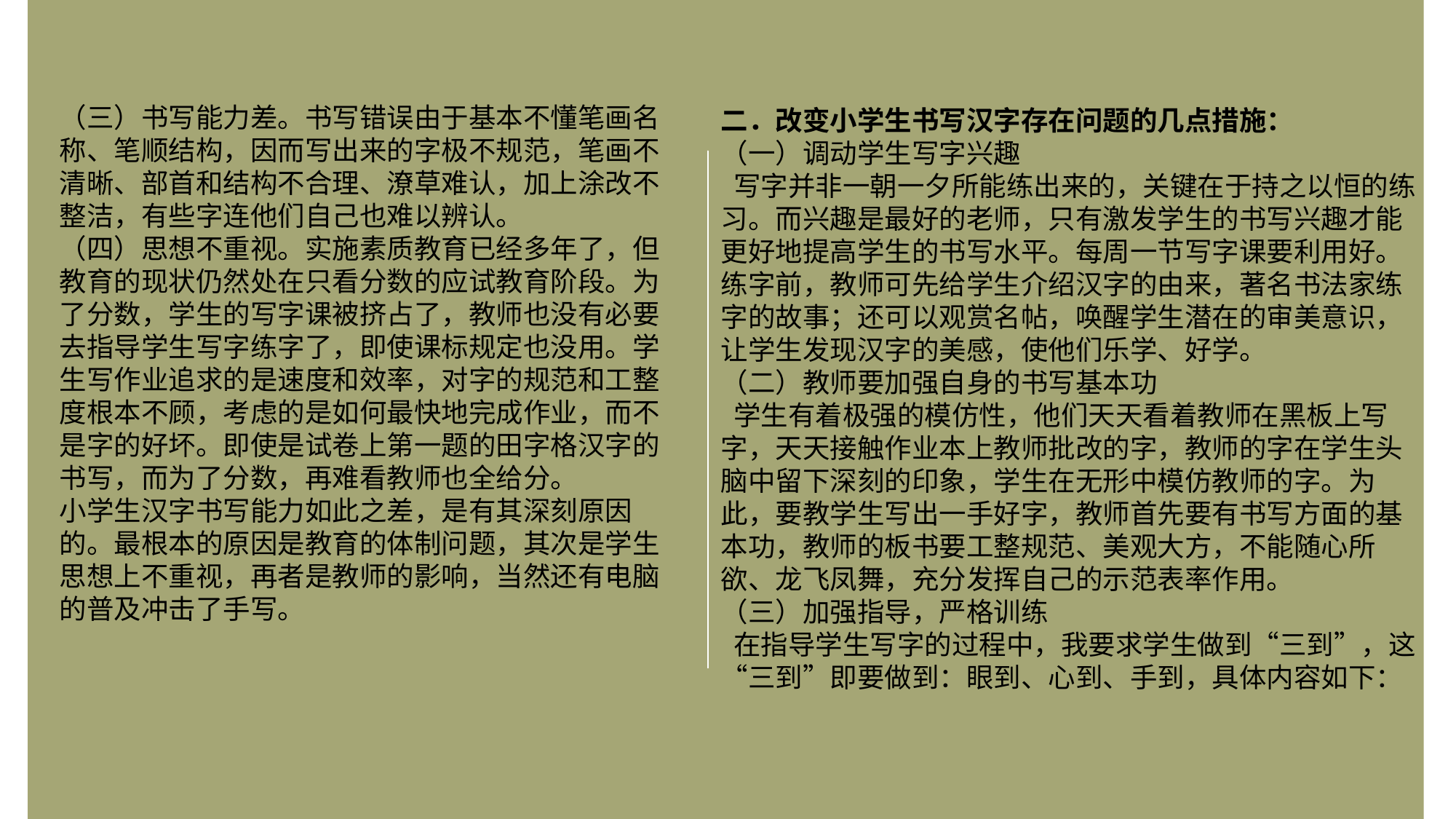

二．改变小学生书写汉字存在问题的几点措施：
（一）调动学生写字兴趣
 写字并非一朝一夕所能练出来的，关键在于持之以恒的练习。而兴趣是最好的老师，只有激发学生的书写兴趣才能更好地提高学生的书写水平。每周一节写字课要利用好。练字前，教师可先给学生介绍汉字的由来，著名书法家练字的故事；还可以观赏名帖，唤醒学生潜在的审美意识，让学生发现汉字的美感，使他们乐学、好学。
（二）教师要加强自身的书写基本功
 学生有着极强的模仿性，他们天天看着教师在黑板上写字，天天接触作业本上教师批改的字，教师的字在学生头脑中留下深刻的印象，学生在无形中模仿教师的字。为此，要教学生写出一手好字，教师首先要有书写方面的基本功，教师的板书要工整规范、美观大方，不能随心所欲、龙飞凤舞，充分发挥自己的示范表率作用。
（三）加强指导，严格训练
 在指导学生写字的过程中，我要求学生做到“三到”，这“三到”即要做到：眼到、心到、手到，具体内容如下：

（三）书写能力差。书写错误由于基本不懂笔画名称、笔顺结构，因而写出来的字极不规范，笔画不清晰、部首和结构不合理、潦草难认，加上涂改不整洁，有些字连他们自己也难以辨认。
（四）思想不重视。实施素质教育已经多年了，但教育的现状仍然处在只看分数的应试教育阶段。为了分数，学生的写字课被挤占了，教师也没有必要去指导学生写字练字了，即使课标规定也没用。学生写作业追求的是速度和效率，对字的规范和工整度根本不顾，考虑的是如何最快地完成作业，而不是字的好坏。即使是试卷上第一题的田字格汉字的书写，而为了分数，再难看教师也全给分。
小学生汉字书写能力如此之差，是有其深刻原因的。最根本的原因是教育的体制问题，其次是学生思想上不重视，再者是教师的影响，当然还有电脑的普及冲击了手写。